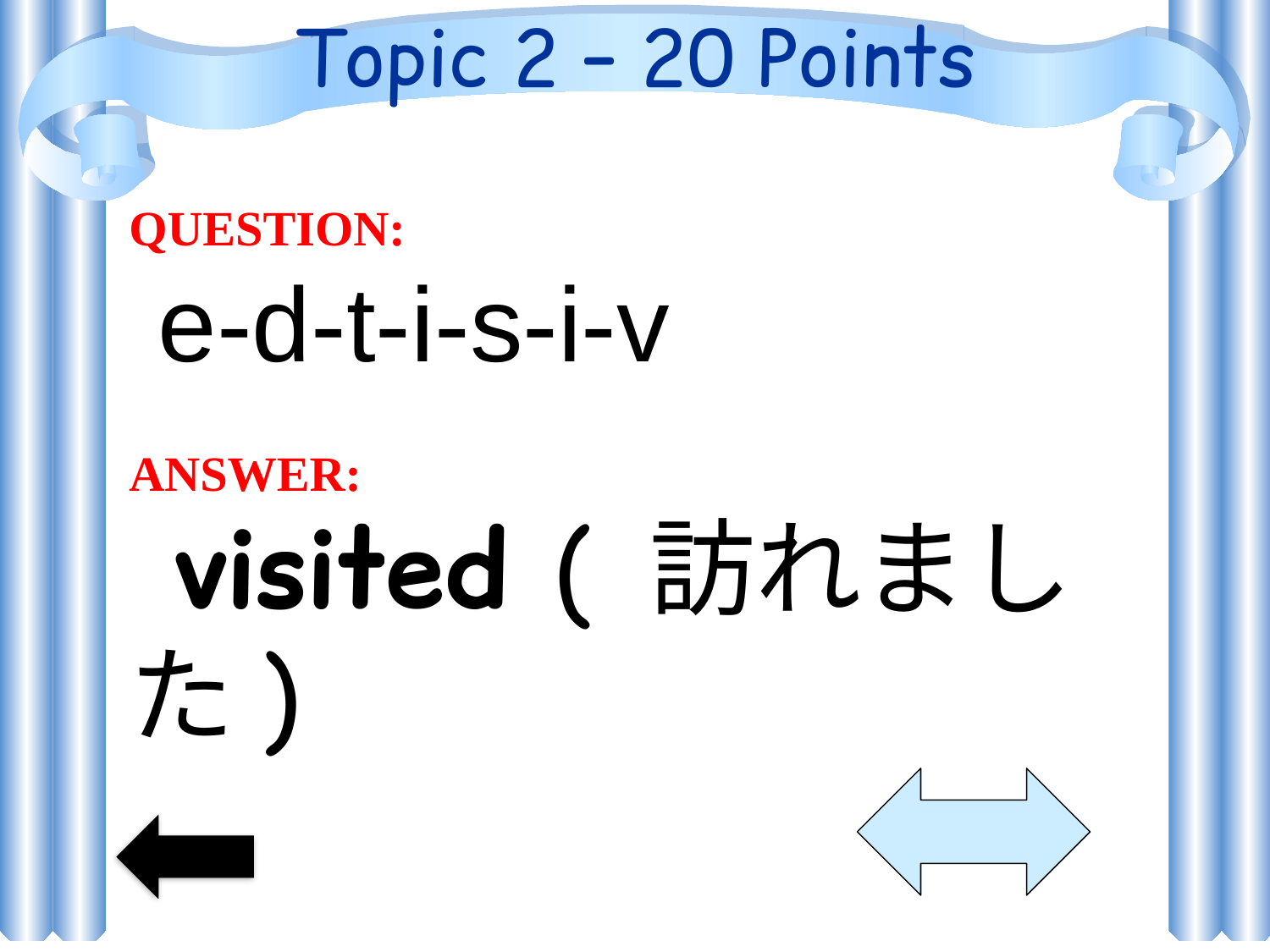

# Topic 2 – 20 Points
QUESTION:
 e-d-t-i-s-i-v

ANSWER:
 visited ( 訪れました)